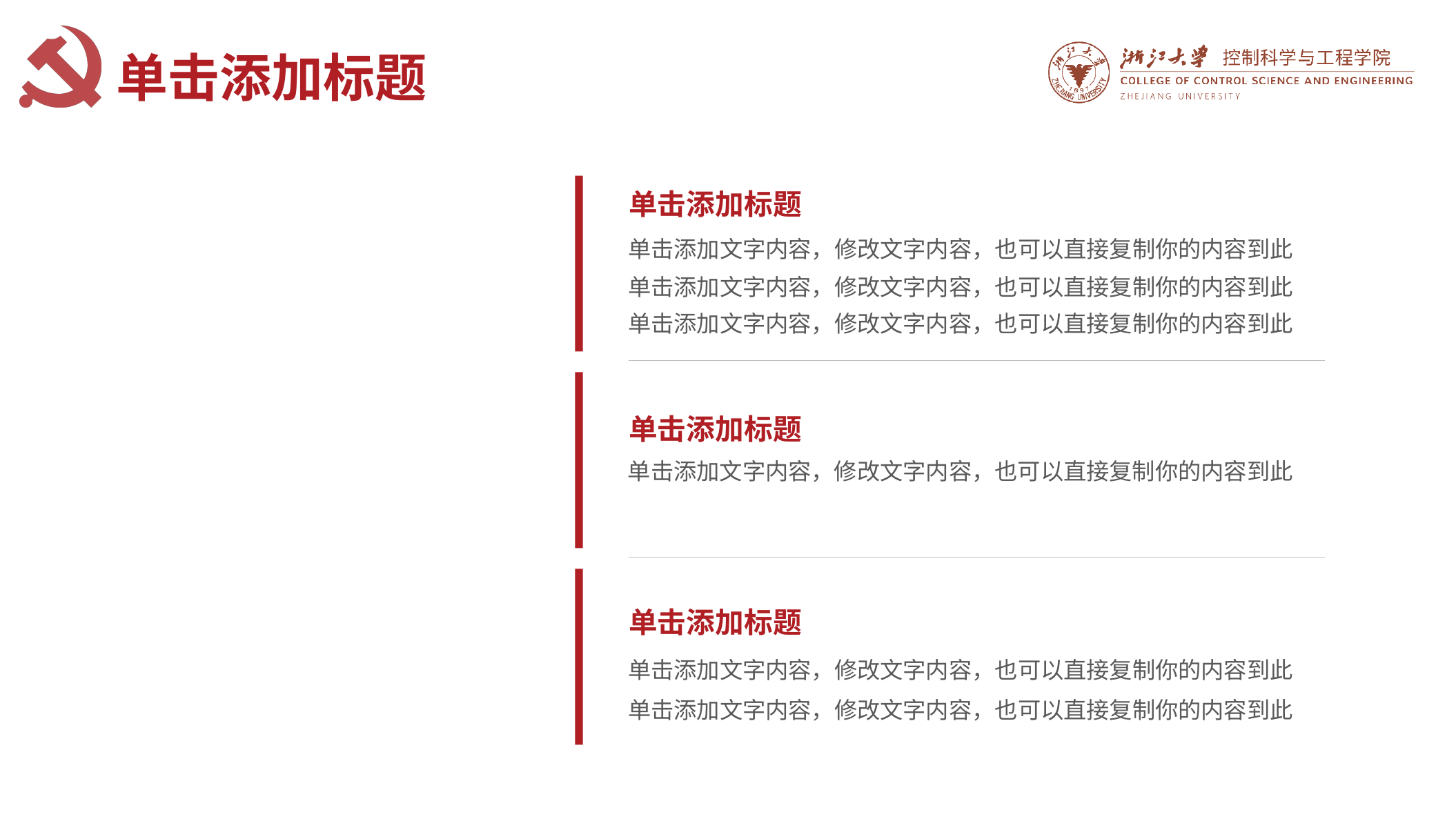

单击添加标题
单击添加标题

单击添加文字内容，修改文字内容，也可以直接复制你的内容到此
单击添加文字内容，修改文字内容，也可以直接复制你的内容到此
单击添加文字内容，修改文字内容，也可以直接复制你的内容到此

单击添加标题
单击添加文字内容，修改文字内容，也可以直接复制你的内容到此

单击添加标题
单击添加文字内容，修改文字内容，也可以直接复制你的内容到此
单击添加文字内容，修改文字内容，也可以直接复制你的内容到此